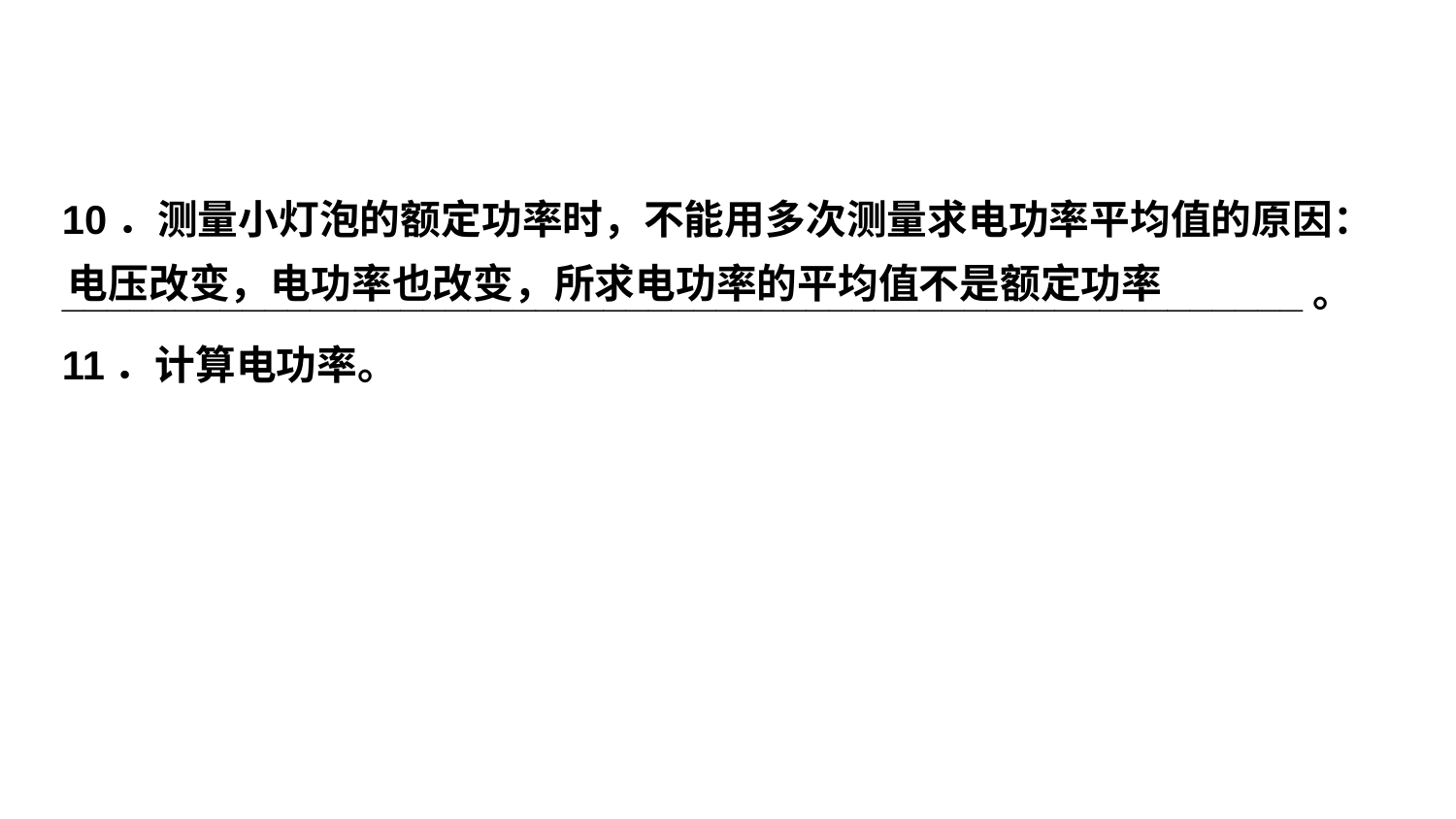

10．测量小灯泡的额定功率时，不能用多次测量求电功率平均值的原因：
_______________________________________________________。
11．计算电功率。
电压改变，电功率也改变，所求电功率的平均值不是额定功率